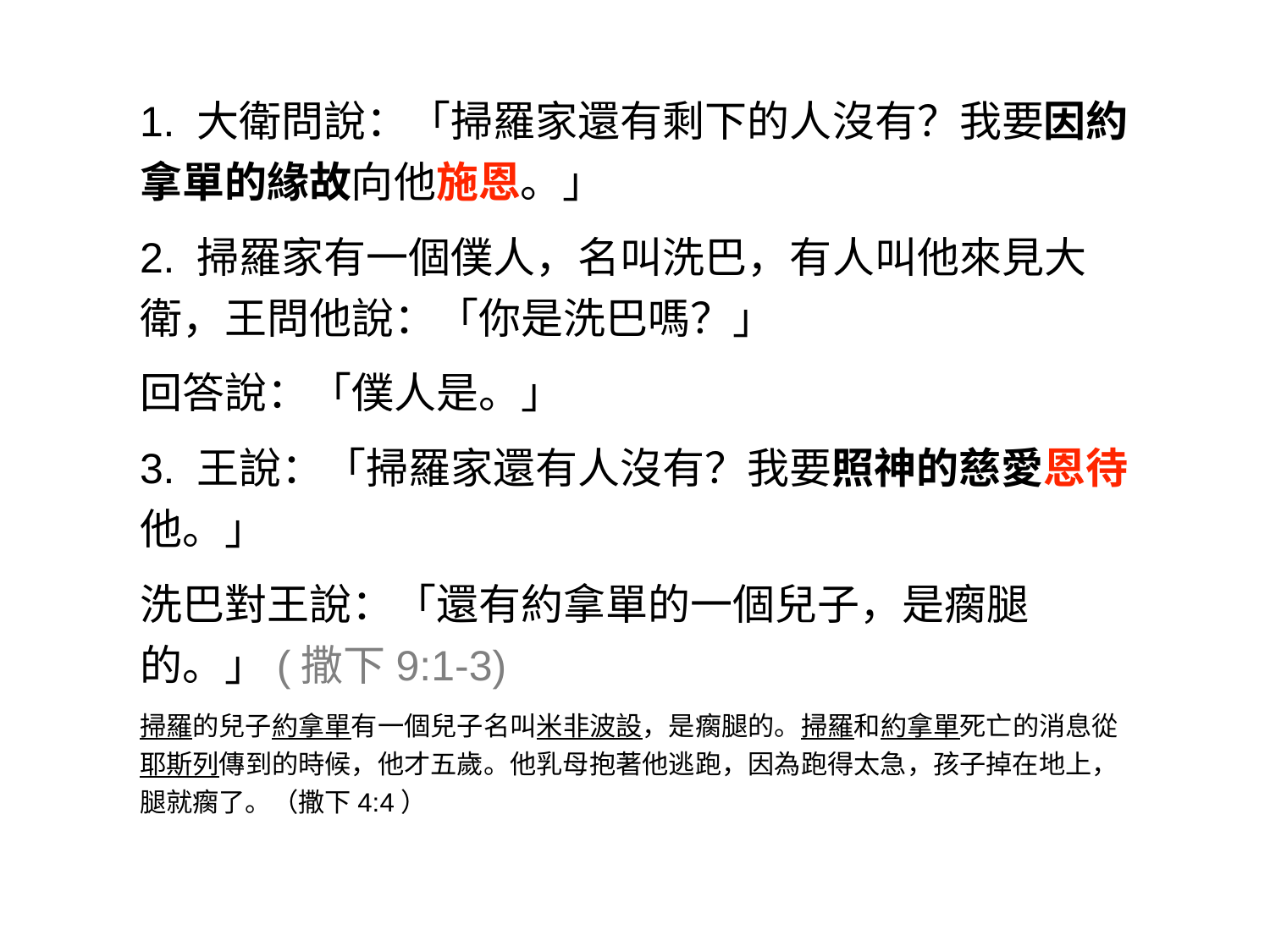

1. 大衛問說：「掃羅家還有剩下的人沒有？我要因約拿單的緣故向他施恩。」
2. 掃羅家有一個僕人，名叫洗巴，有人叫他來見大衛，王問他說：「你是洗巴嗎？」
回答說：「僕人是。」
3. 王說：「掃羅家還有人沒有？我要照神的慈愛恩待他。」
洗巴對王說：「還有約拿單的一個兒子，是瘸腿的。」(撒下9:1-3)
掃羅的兒子約拿單有一個兒子名叫米非波設，是瘸腿的。掃羅和約拿單死亡的消息從耶斯列傳到的時候，他才五歲。他乳母抱著他逃跑，因為跑得太急，孩子掉在地上，腿就瘸了。（撒下4:4）